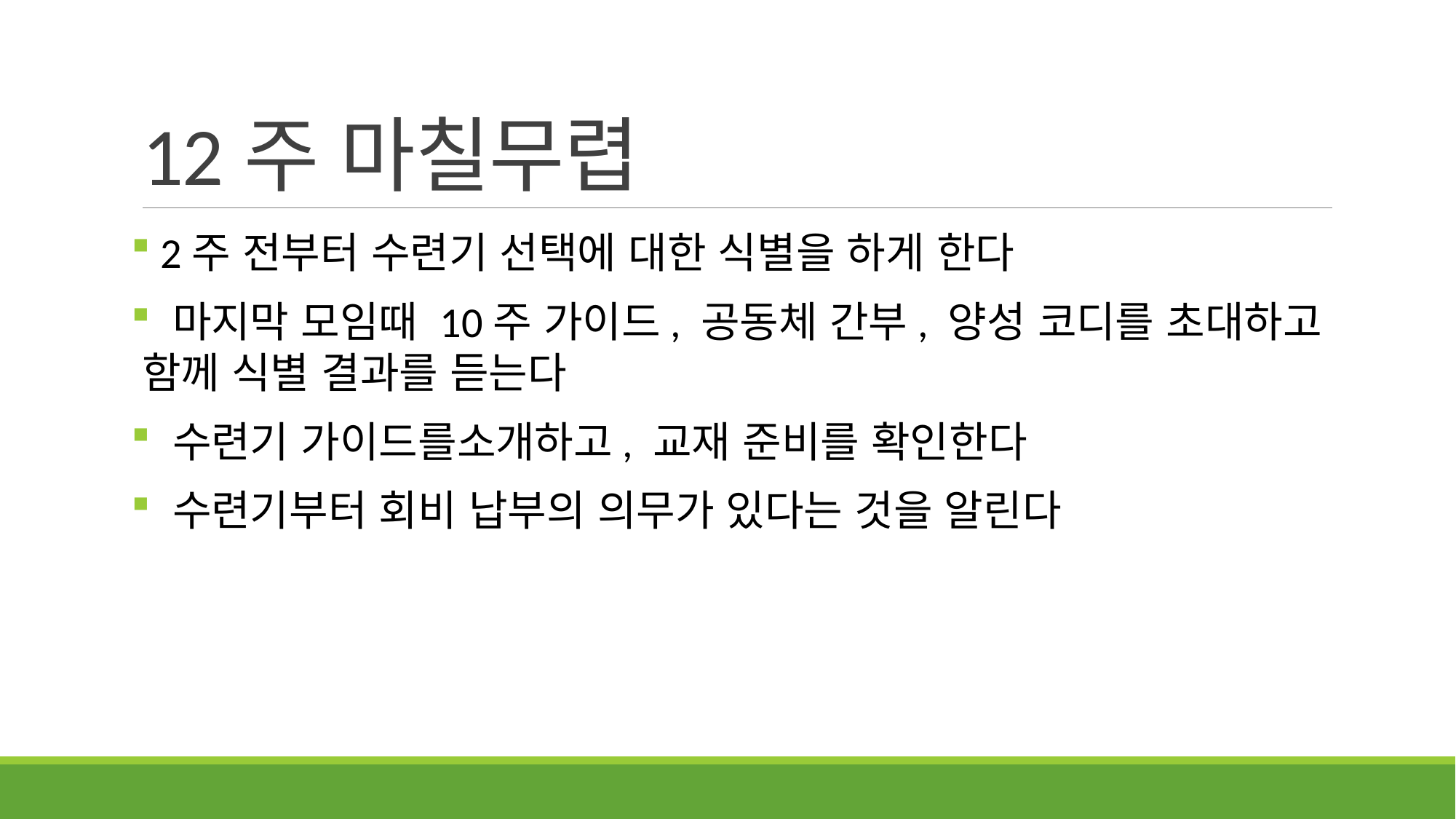

# 12주 마칠무렵
 2주 전부터 수련기 선택에 대한 식별을 하게 한다
 마지막 모임때 10주 가이드, 공동체 간부, 양성 코디를 초대하고 함께 식별 결과를 듣는다
 수련기 가이드를소개하고, 교재 준비를 확인한다
 수련기부터 회비 납부의 의무가 있다는 것을 알린다